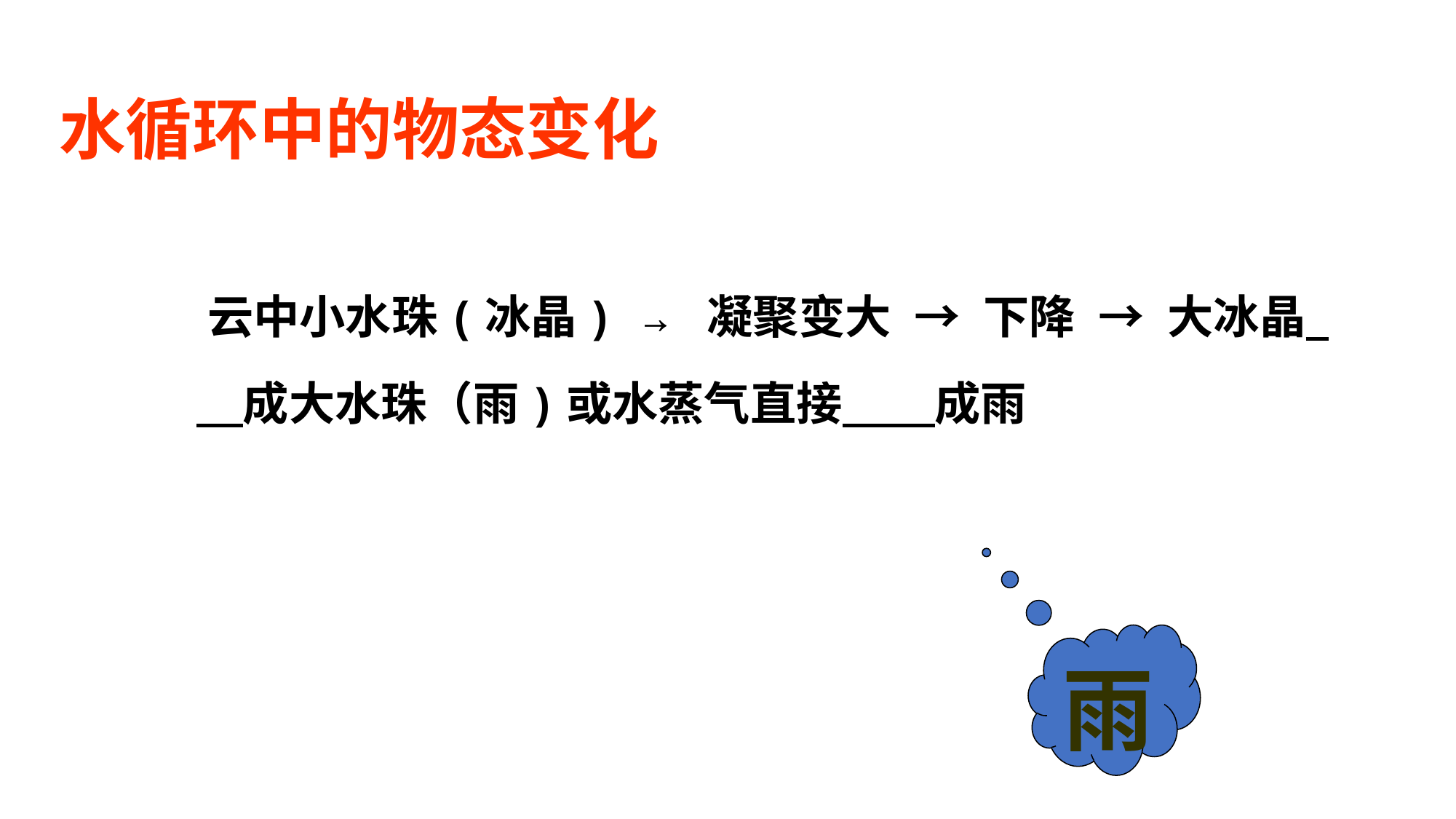

水循环中的物态变化
 云中小水珠(冰晶) → 凝聚变大 → 下降 → 大冰晶    成大水珠（雨)或水蒸气直接    成雨

雨